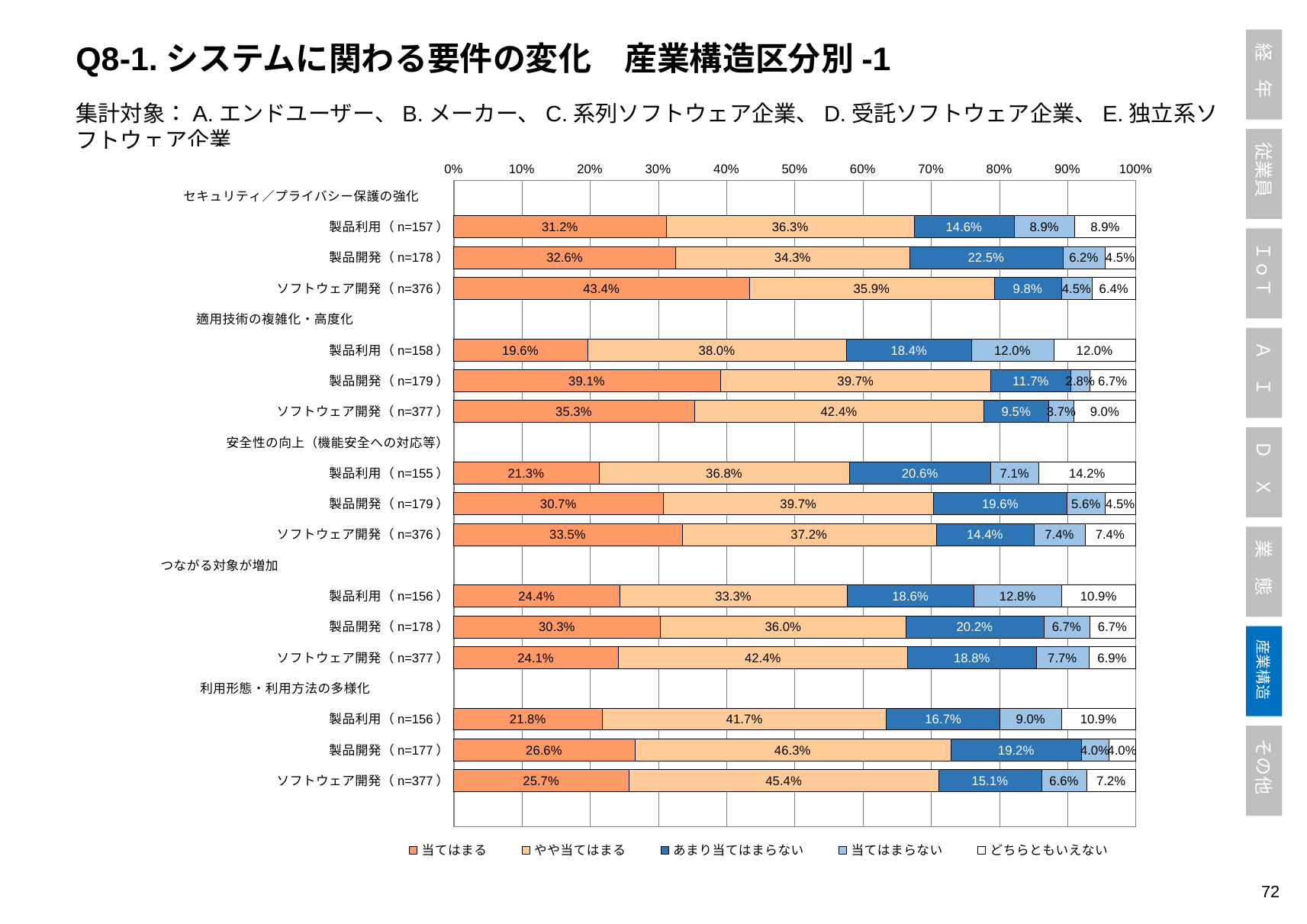

Q8-1.システムに関わる要件の変化　産業構造区分別-1
集計対象：A.エンドユーザー、B.メーカー、C.系列ソフトウェア企業、D.受託ソフトウェア企業、E.独立系ソフトウェア企業

### Chart

| Category | 当てはまる | やや当てはまる | あまり当てはまらない | 当てはまらない | どちらともいえない |
|---|---|---|---|---|---|
| セキュリティ／プライバシー保護の強化 　　 | None | None | None | None | None |
| 製品利用（n=157） | 0.31210191082802546 | 0.3630573248407643 | 0.1464968152866242 | 0.08917197452229299 | 0.08917197452229299 |
| 製品開発（n=178） | 0.3258426966292135 | 0.34269662921348315 | 0.2247191011235955 | 0.06179775280898876 | 0.0449438202247191 |
| ソフトウェア開発（n=376） | 0.43351063829787234 | 0.35904255319148937 | 0.09840425531914894 | 0.04521276595744681 | 0.06382978723404255 |
| 適用技術の複雑化・高度化 　　　　　　　 | None | None | None | None | None |
| 製品利用（n=158） | 0.1962025316455696 | 0.379746835443038 | 0.18354430379746836 | 0.12025316455696203 | 0.12025316455696203 |
| 製品開発（n=179） | 0.39106145251396646 | 0.39664804469273746 | 0.11731843575418995 | 0.027932960893854747 | 0.0670391061452514 |
| ソフトウェア開発（n=377） | 0.35278514588859416 | 0.4244031830238727 | 0.09549071618037135 | 0.03713527851458886 | 0.09018567639257294 |
| 安全性の向上（機能安全への対応等） | None | None | None | None | None |
| 製品利用（n=155） | 0.2129032258064516 | 0.36774193548387096 | 0.2064516129032258 | 0.07096774193548387 | 0.14193548387096774 |
| 製品開発（n=179） | 0.30726256983240224 | 0.39664804469273746 | 0.19553072625698323 | 0.055865921787709494 | 0.0446927374301676 |
| ソフトウェア開発（n=376） | 0.3351063829787234 | 0.3723404255319149 | 0.14361702127659576 | 0.07446808510638298 | 0.07446808510638298 |
| つながる対象が増加　　　　　　　　　　　　　 | None | None | None | None | None |
| 製品利用（n=156） | 0.24358974358974358 | 0.3333333333333333 | 0.1858974358974359 | 0.1282051282051282 | 0.10897435897435898 |
| 製品開発（n=178） | 0.30337078651685395 | 0.3595505617977528 | 0.20224719101123595 | 0.06741573033707865 | 0.06741573033707865 |
| ソフトウェア開発（n=377） | 0.2413793103448276 | 0.4244031830238727 | 0.1883289124668435 | 0.07692307692307693 | 0.06896551724137931 |
| 利用形態・利用方法の多様化　　　　　　 | None | None | None | None | None |
| 製品利用（n=156） | 0.21794871794871795 | 0.4166666666666667 | 0.16666666666666666 | 0.08974358974358974 | 0.10897435897435898 |
| 製品開発（n=177） | 0.2655367231638418 | 0.4632768361581921 | 0.192090395480226 | 0.03954802259887006 | 0.03954802259887006 |
| ソフトウェア開発（n=377） | 0.2572944297082228 | 0.4535809018567639 | 0.15119363395225463 | 0.06631299734748011 | 0.07161803713527852 |
72